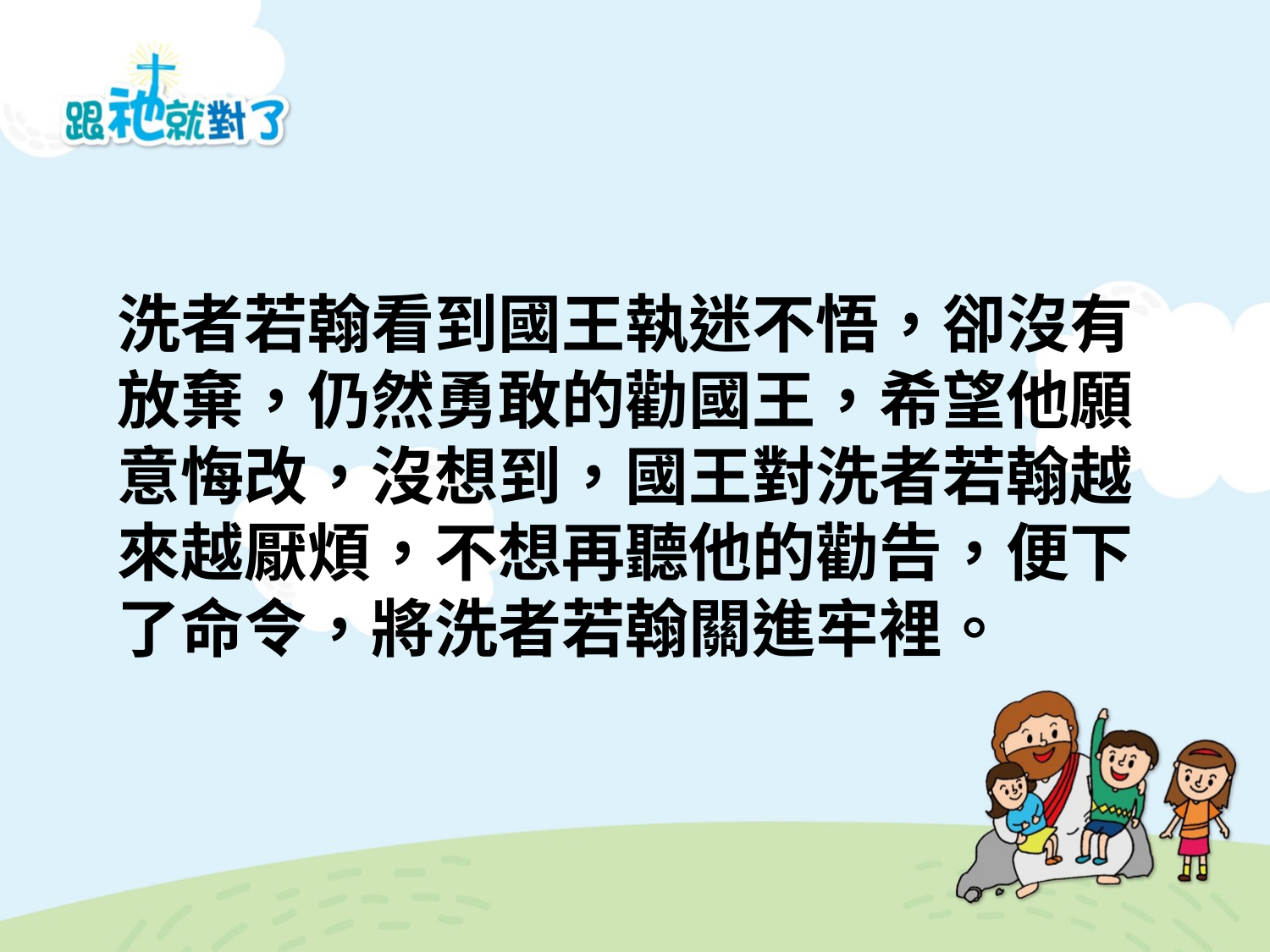

洗者若翰看到國王執迷不悟，卻沒有放棄，仍然勇敢的勸國王，希望他願意悔改，沒想到，國王對洗者若翰越來越厭煩，不想再聽他的勸告，便下了命令，將洗者若翰關進牢裡。